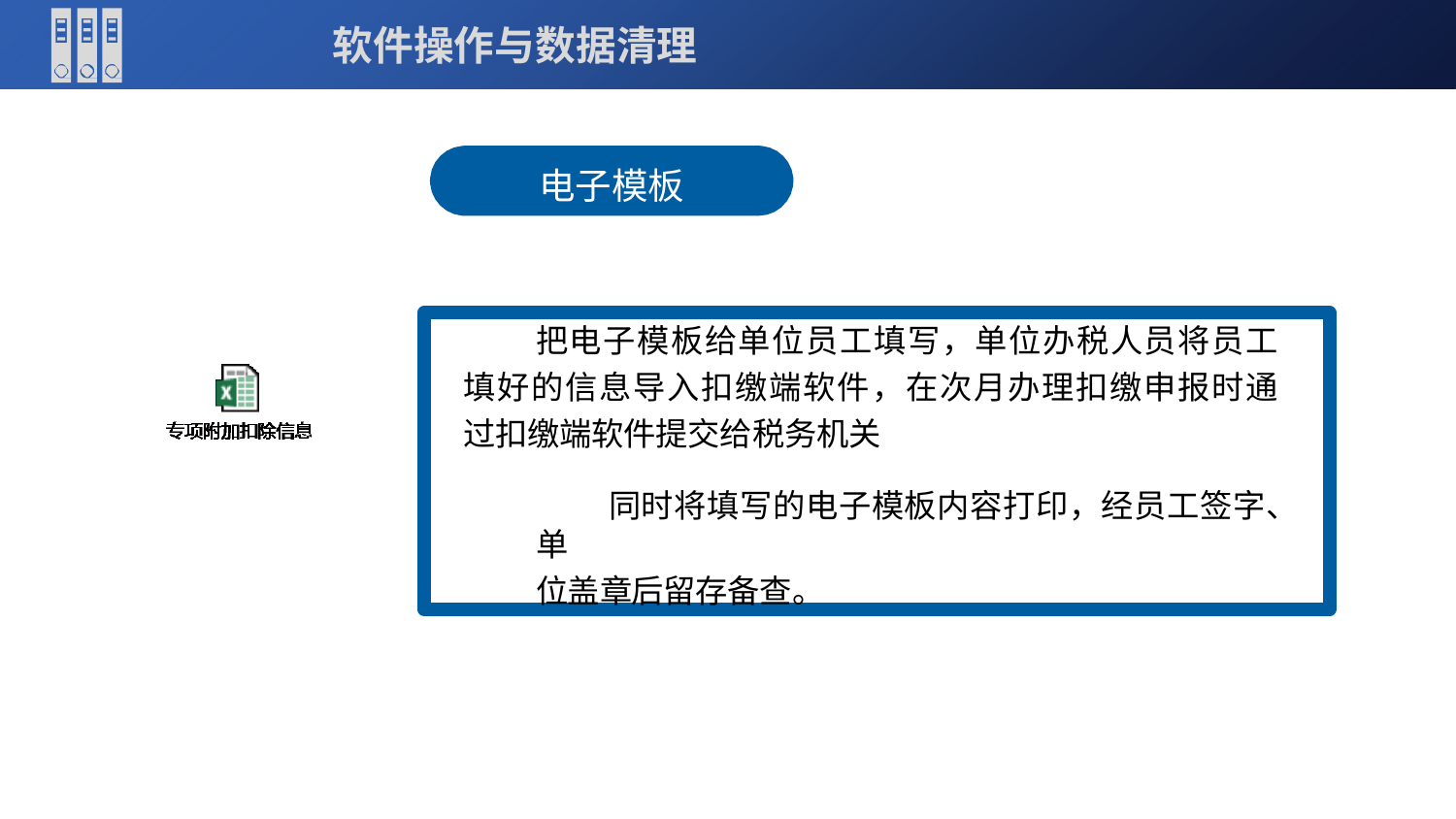

软件操作与数据清理

电子模板
把电子模板给单位员工填写，单位办税人员将员工 填好的信息导入扣缴端软件，在次月办理扣缴申报时通 过扣缴端软件提交给税务机关

同时将填写的电子模板内容打印，经员工签字、单
位盖章后留存备查。